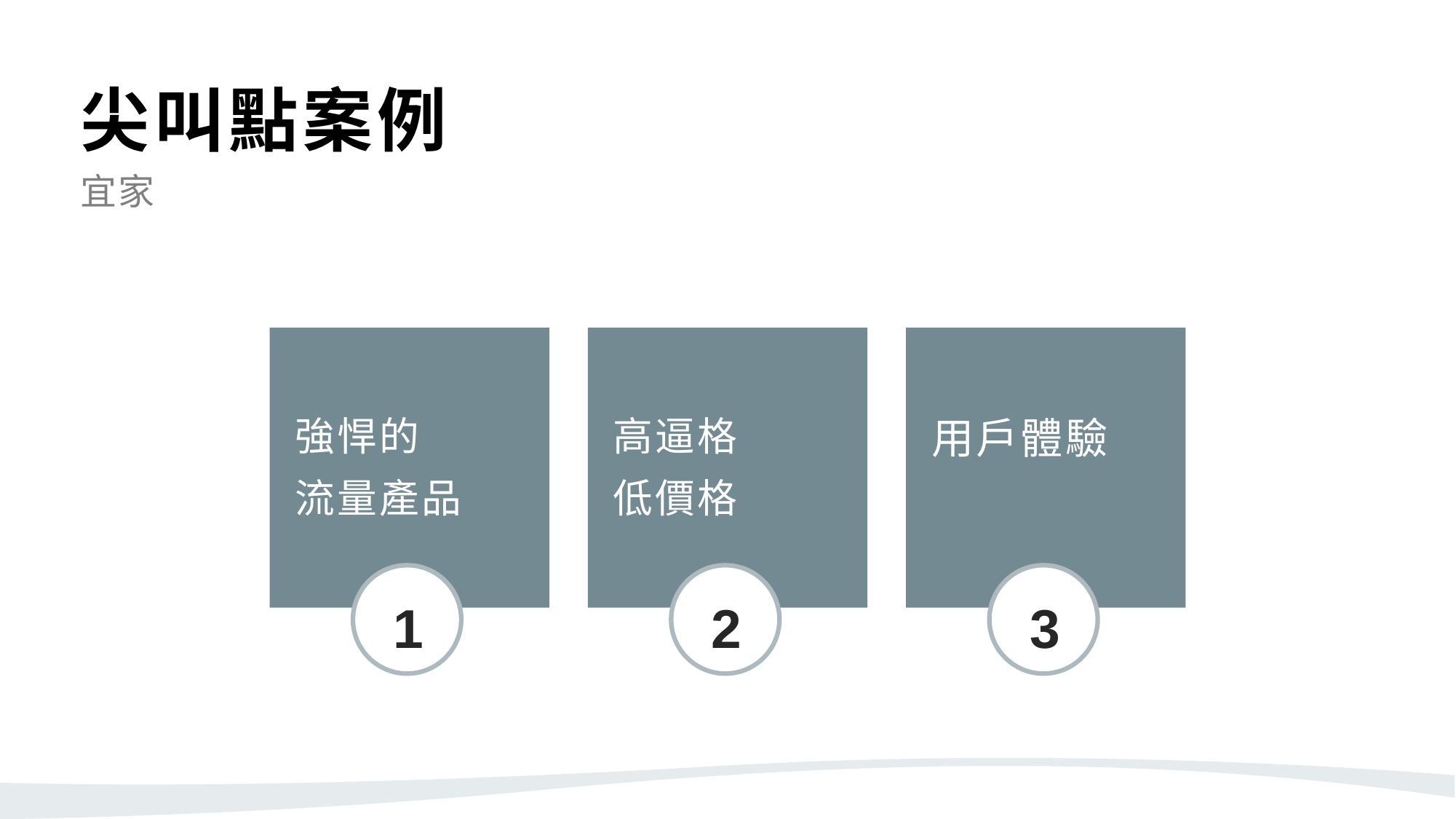

尖叫點案例
宜家

強悍的
流量產品
高逼格
低價格
用戶體驗

1
2
3